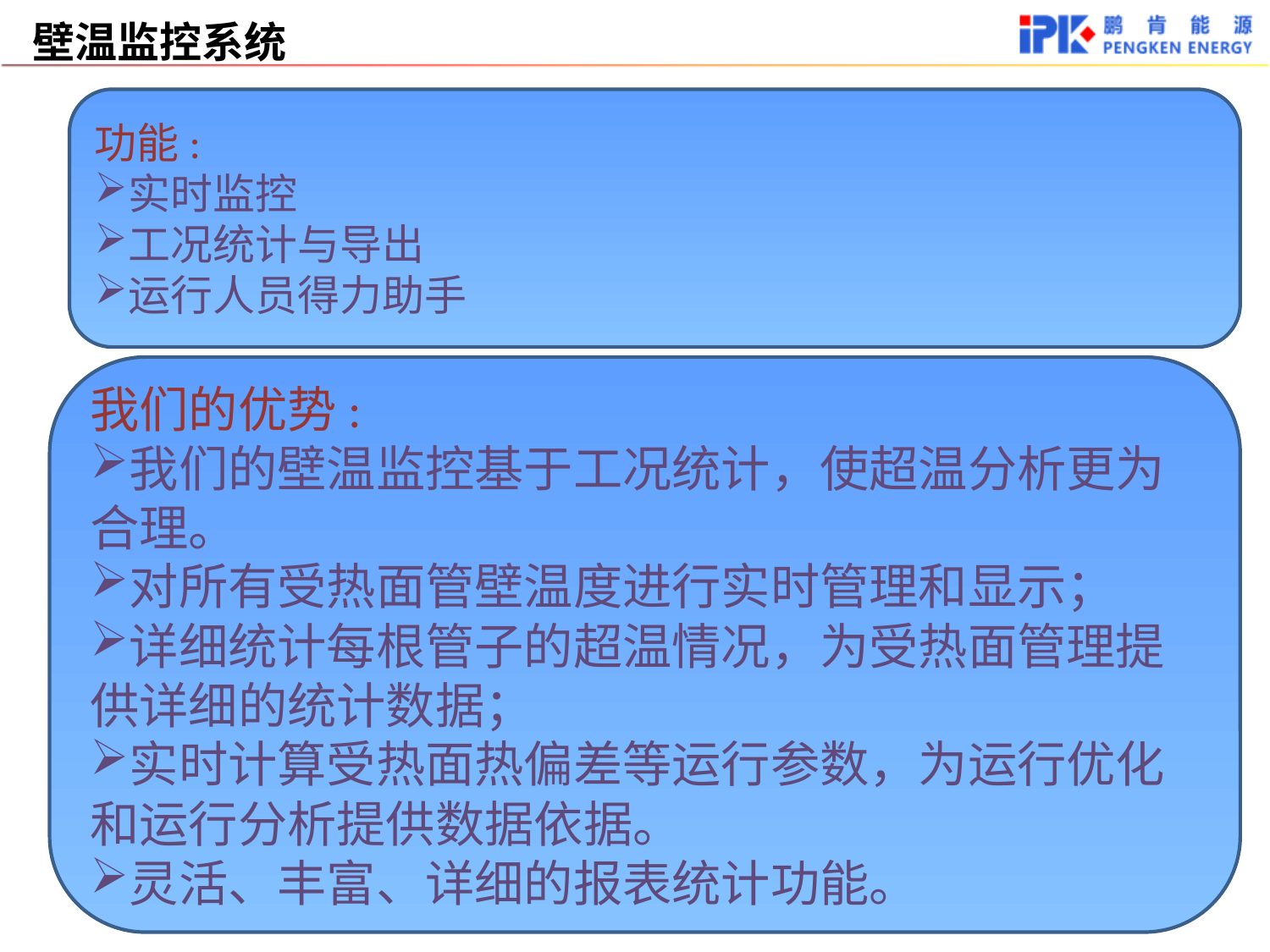

壁温监控系统
功能:
实时监控
工况统计与导出
运行人员得力助手
我们的优势:
我们的壁温监控基于工况统计，使超温分析更为合理。
对所有受热面管壁温度进行实时管理和显示；
详细统计每根管子的超温情况，为受热面管理提供详细的统计数据；
实时计算受热面热偏差等运行参数，为运行优化和运行分析提供数据依据。
灵活、丰富、详细的报表统计功能。